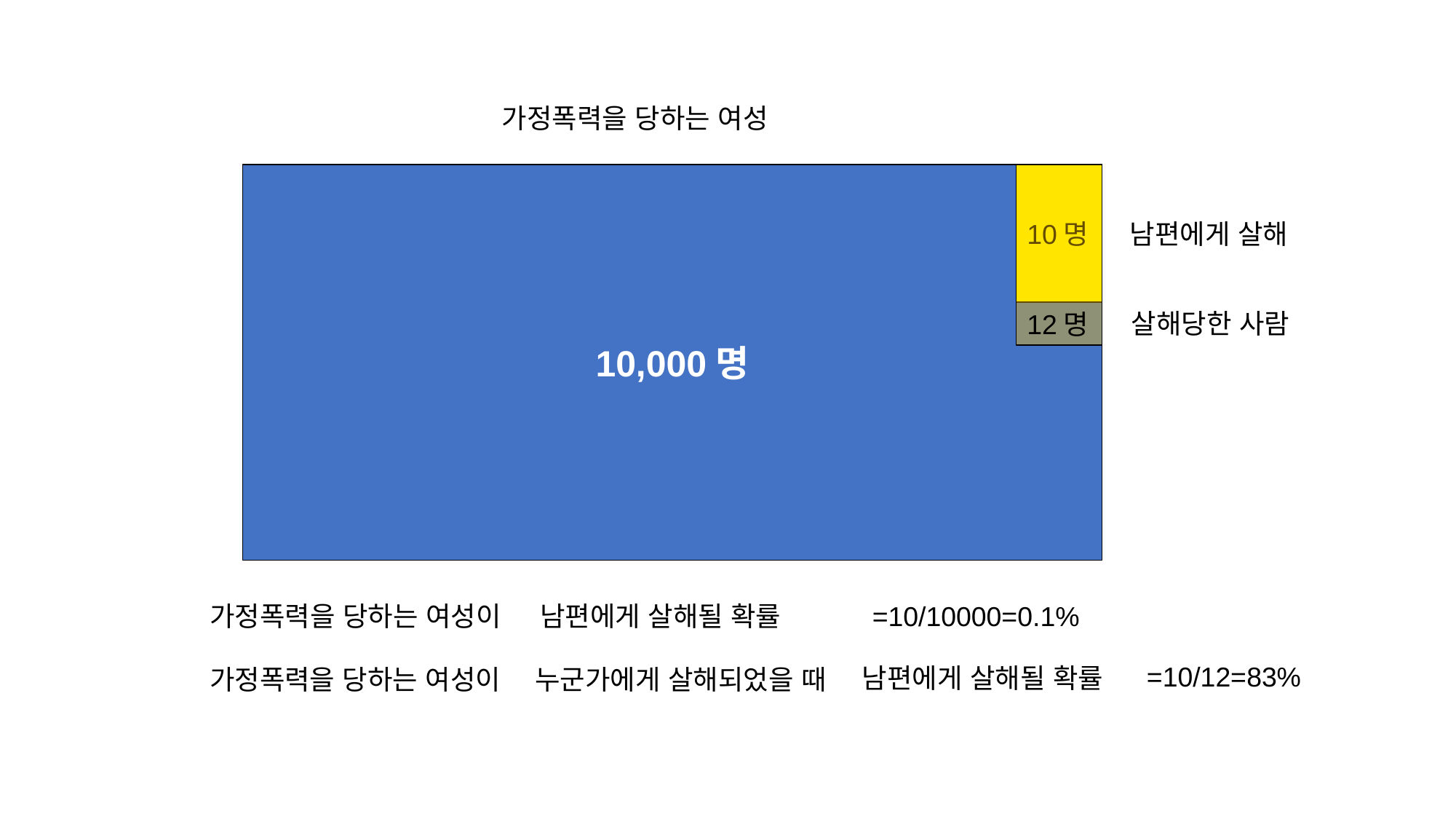

가정폭력을 당하는 여성
10,000명
10명
12명
남편에게 살해
살해당한 사람
가정폭력을 당하는 여성이
남편에게 살해될 확률
=10/10000=0.1%

=10/12=83%
남편에게 살해될 확률
가정폭력을 당하는 여성이
누군가에게 살해되었을 때